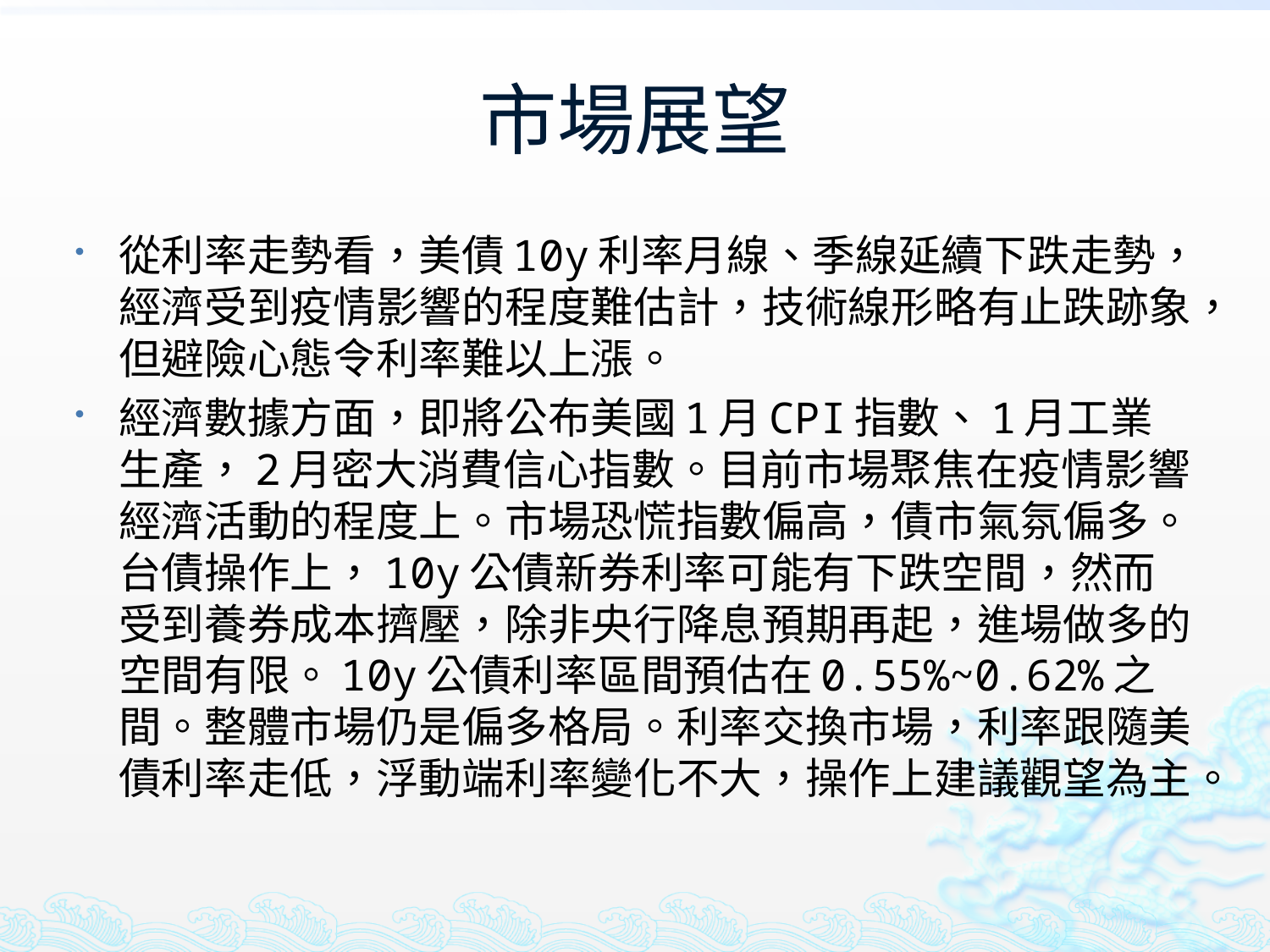

# 市場展望
從利率走勢看，美債10y利率月線、季線延續下跌走勢，經濟受到疫情影響的程度難估計，技術線形略有止跌跡象，但避險心態令利率難以上漲。
經濟數據方面，即將公布美國1月CPI指數、1月工業生產，2月密大消費信心指數。目前市場聚焦在疫情影響經濟活動的程度上。市場恐慌指數偏高，債市氣氛偏多。台債操作上，10y公債新券利率可能有下跌空間，然而受到養券成本擠壓，除非央行降息預期再起，進場做多的空間有限。10y公債利率區間預估在0.55%~0.62%之間。整體市場仍是偏多格局。利率交換市場，利率跟隨美債利率走低，浮動端利率變化不大，操作上建議觀望為主。